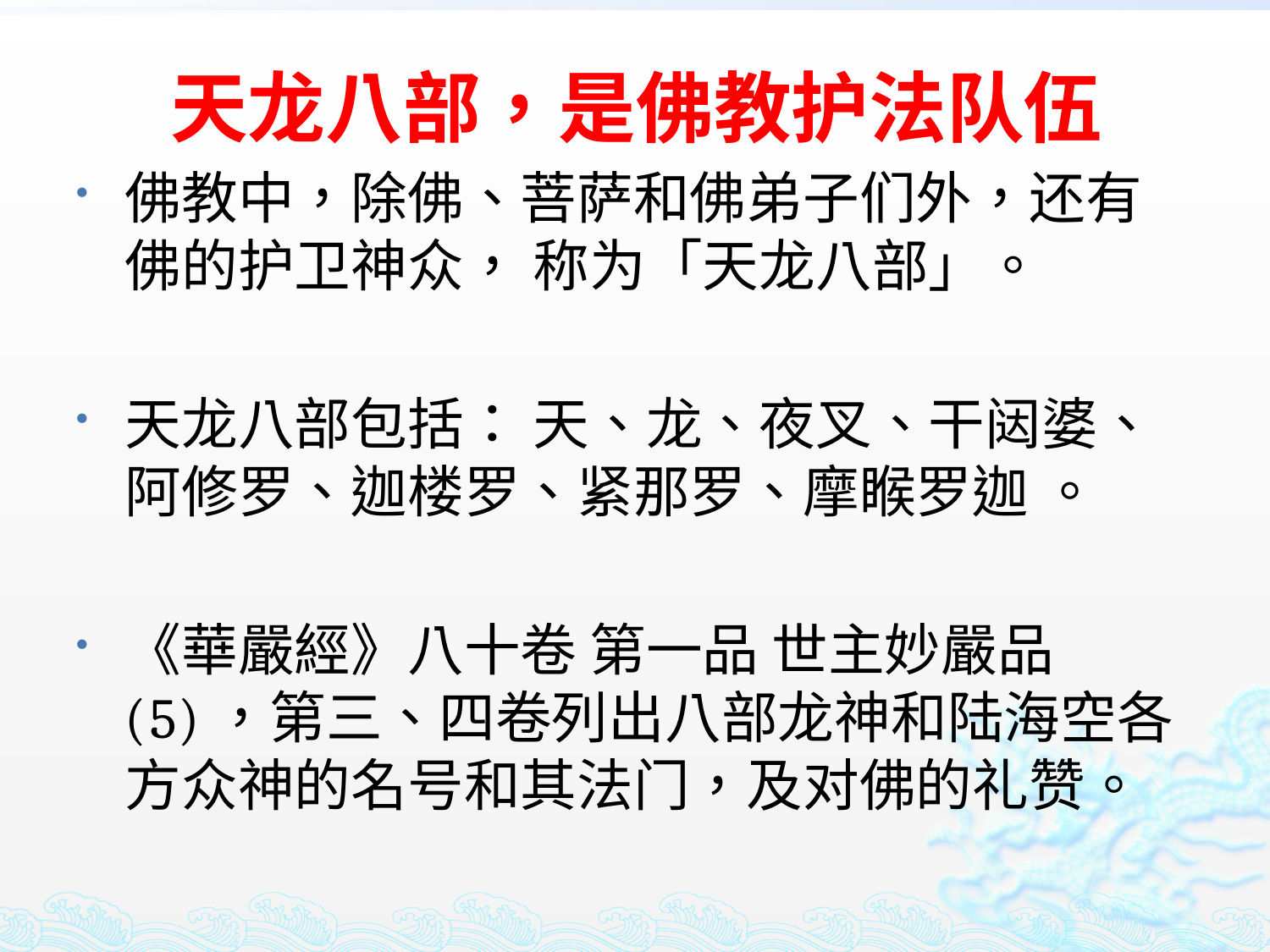

# 天龙八部，是佛教护法队伍
佛教中，除佛、菩萨和佛弟子们外，还有佛的护卫神众， 称为「天龙八部」。

天龙八部包括： 天、龙、夜叉、干闼婆、阿修罗、迦楼罗、紧那罗、摩睺罗迦 。

《華嚴經》八十卷 第一品 世主妙嚴品(5)，第三、四卷列出八部龙神和陆海空各方众神的名号和其法门，及对佛的礼赞。